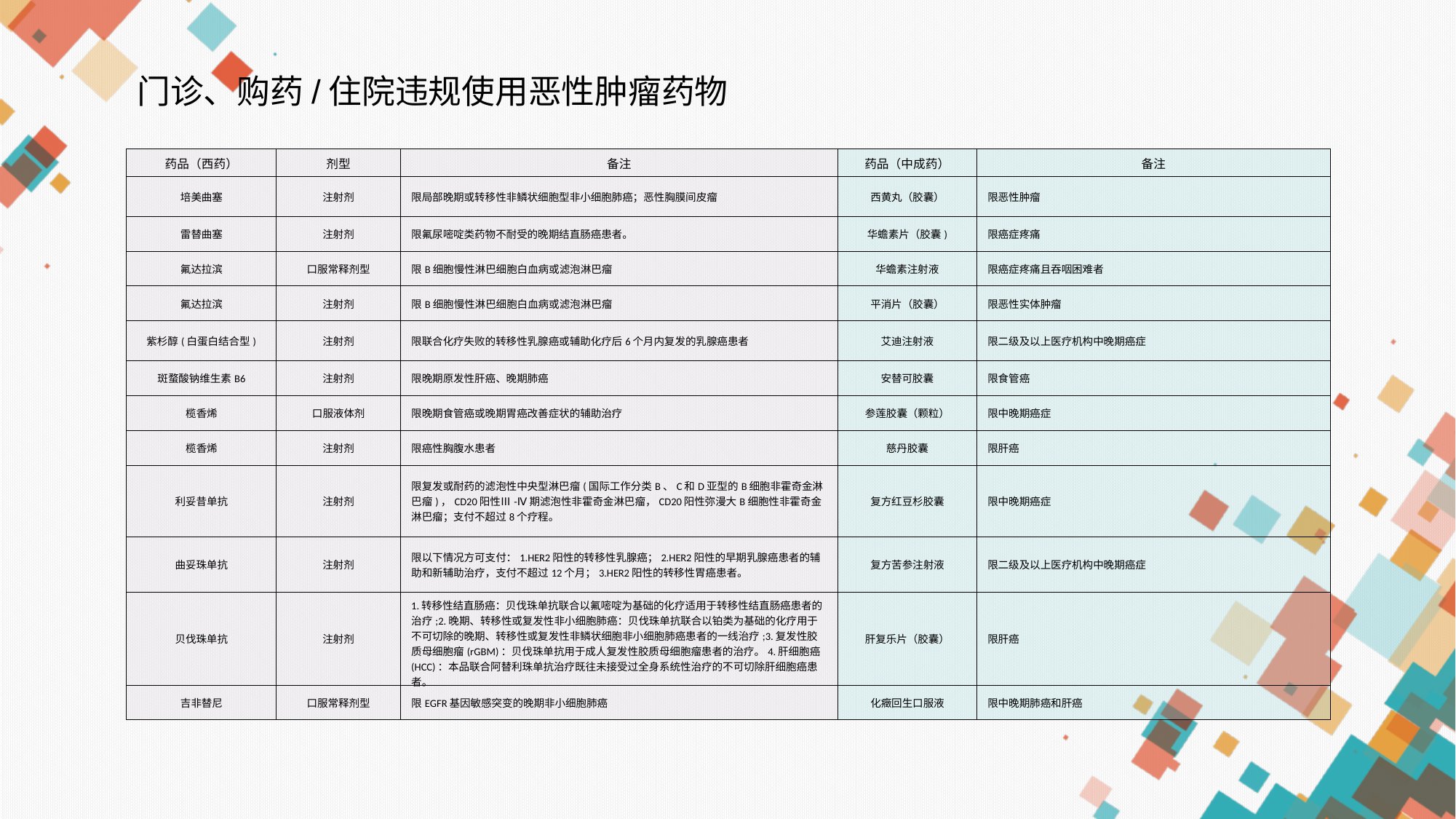

门诊、购药/住院违规使用恶性肿瘤药物
| 药品（西药） | 剂型 | 备注 | 药品（中成药） | 备注 |
| --- | --- | --- | --- | --- |
| 培美曲塞 | 注射剂 | 限局部晚期或转移性非鳞状细胞型非小细胞肺癌；恶性胸膜间皮瘤 | 西黄丸（胶囊） | 限恶性肿瘤 |
| 雷替曲塞 | 注射剂 | 限氟尿嘧啶类药物不耐受的晚期结直肠癌患者。 | 华蟾素片（胶囊) | 限癌症疼痛 |
| 氟达拉滨 | 口服常释剂型 | 限B细胞慢性淋巴细胞白血病或滤泡淋巴瘤 | 华蟾素注射液 | 限癌症疼痛且吞咽困难者 |
| 氟达拉滨 | 注射剂 | 限B细胞慢性淋巴细胞白血病或滤泡淋巴瘤 | 平消片（胶囊） | 限恶性实体肿瘤 |
| 紫杉醇(白蛋白结合型) | 注射剂 | 限联合化疗失败的转移性乳腺癌或辅助化疗后6个月内复发的乳腺癌患者 | 艾迪注射液 | 限二级及以上医疗机构中晚期癌症 |
| 斑蝥酸钠维生素B6 | 注射剂 | 限晚期原发性肝癌、晚期肺癌 | 安替可胶囊 | 限食管癌 |
| 榄香烯 | 口服液体剂 | 限晚期食管癌或晚期胃癌改善症状的辅助治疗 | 参莲胶囊（颗粒） | 限中晚期癌症 |
| 榄香烯 | 注射剂 | 限癌性胸腹水患者 | 慈丹胶囊 | 限肝癌 |
| 利妥昔单抗 | 注射剂 | 限复发或耐药的滤泡性中央型淋巴瘤(国际工作分类B、C和D亚型的B细胞非霍奇金淋巴瘤)，CD20阳性Ⅲ-Ⅳ期滤泡性非霍奇金淋巴瘤，CD20阳性弥漫大B细胞性非霍奇金淋巴瘤；支付不超过8个疗程。 | 复方红豆杉胶囊 | 限中晚期癌症 |
| 曲妥珠单抗 | 注射剂 | 限以下情况方可支付：1.HER2阳性的转移性乳腺癌；2.HER2阳性的早期乳腺癌患者的辅助和新辅助治疗，支付不超过12个月；3.HER2阳性的转移性胃癌患者。 | 复方苦参注射液 | 限二级及以上医疗机构中晚期癌症 |
| 贝伐珠单抗 | 注射剂 | 1.转移性结直肠癌：贝伐珠单抗联合以氟嘧啶为基础的化疗适用于转移性结直肠癌患者的治疗;2.晚期、转移性或复发性非小细胞肺癌：贝伐珠单抗联合以铂类为基础的化疗用于不可切除的晚期、转移性或复发性非鳞状细胞非小细胞肺癌患者的一线治疗;3.复发性胶质母细胞瘤(rGBM)：贝伐珠单抗用于成人复发性胶质母细胞瘤患者的治疗。4.肝细胞癌(HCC)：本品联合阿替利珠单抗治疗既往未接受过全身系统性治疗的不可切除肝细胞癌患者。 | 肝复乐片（胶囊） | 限肝癌 |
| 吉非替尼 | 口服常释剂型 | 限EGFR基因敏感突变的晚期非小细胞肺癌 | 化癥回生口服液 | 限中晚期肺癌和肝癌 |